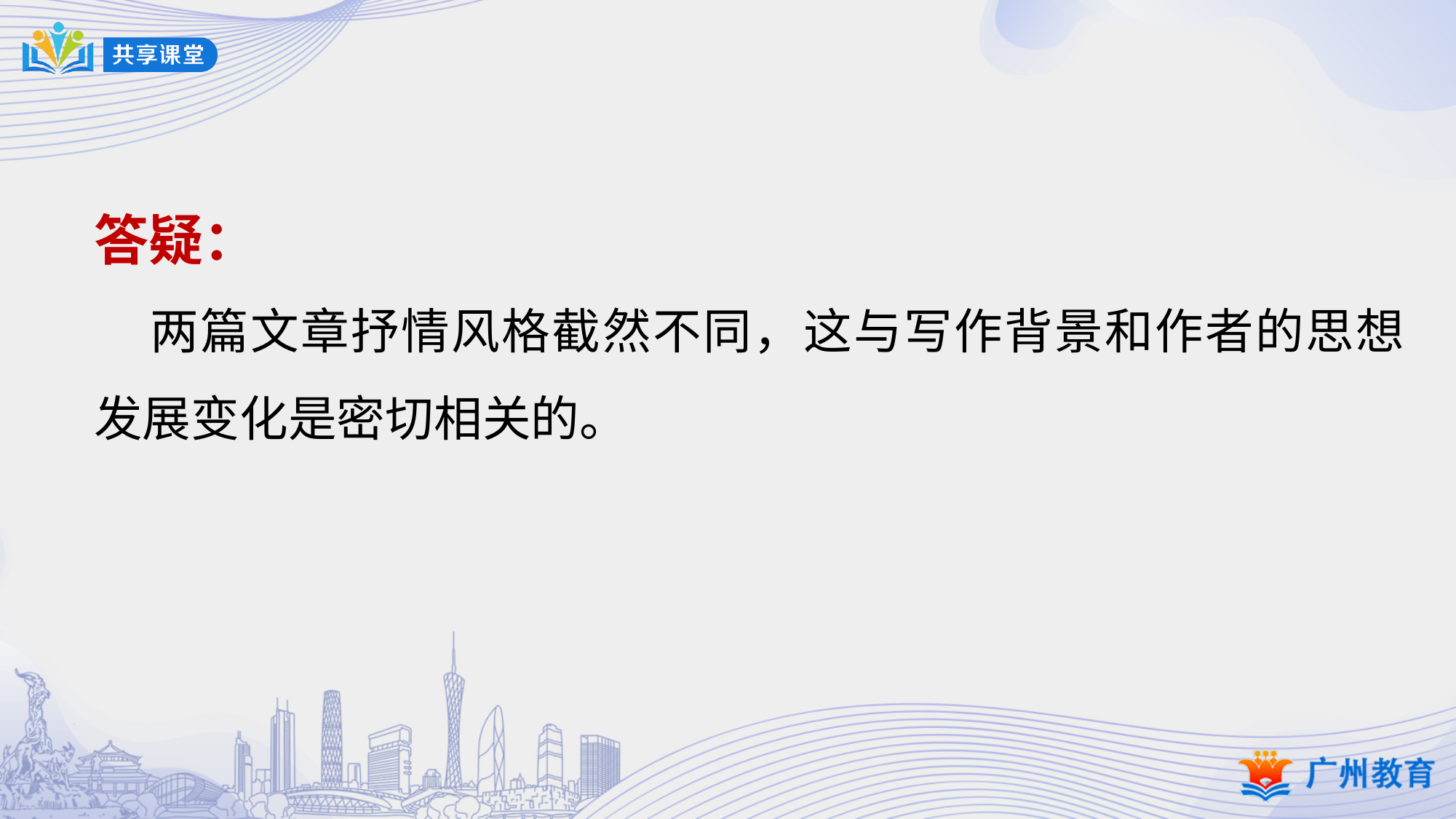

答疑：
    两篇文章抒情风格截然不同，这与写作背景和作者的思想发展变化是密切相关的。